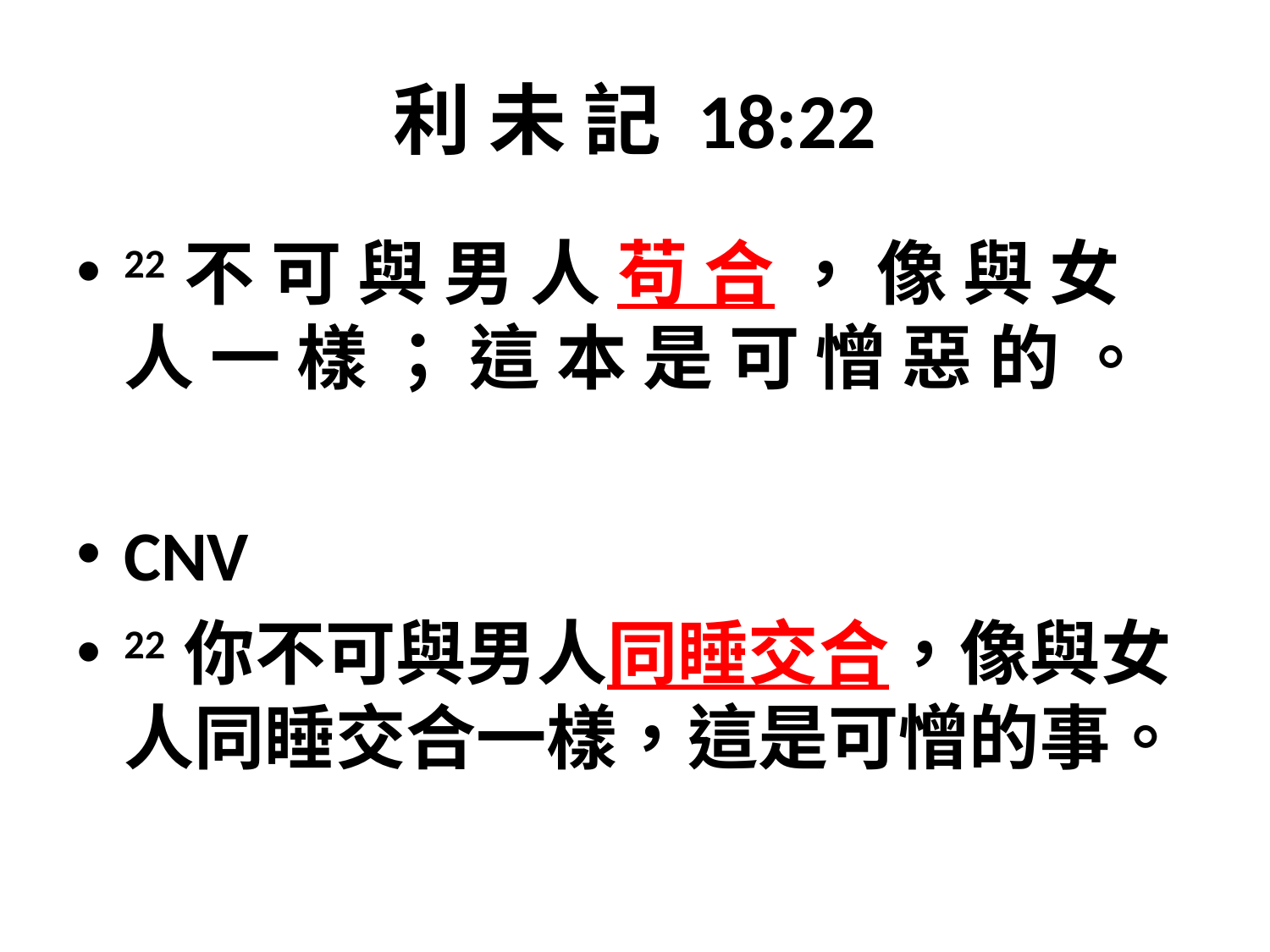

# 利 未 記 18:22
22 不 可 與 男 人 苟 合 ， 像 與 女 人 一 樣 ； 這 本 是 可 憎 惡 的 。

CNV
22 你不可與男人同睡交合，像與女人同睡交合一樣，這是可憎的事。